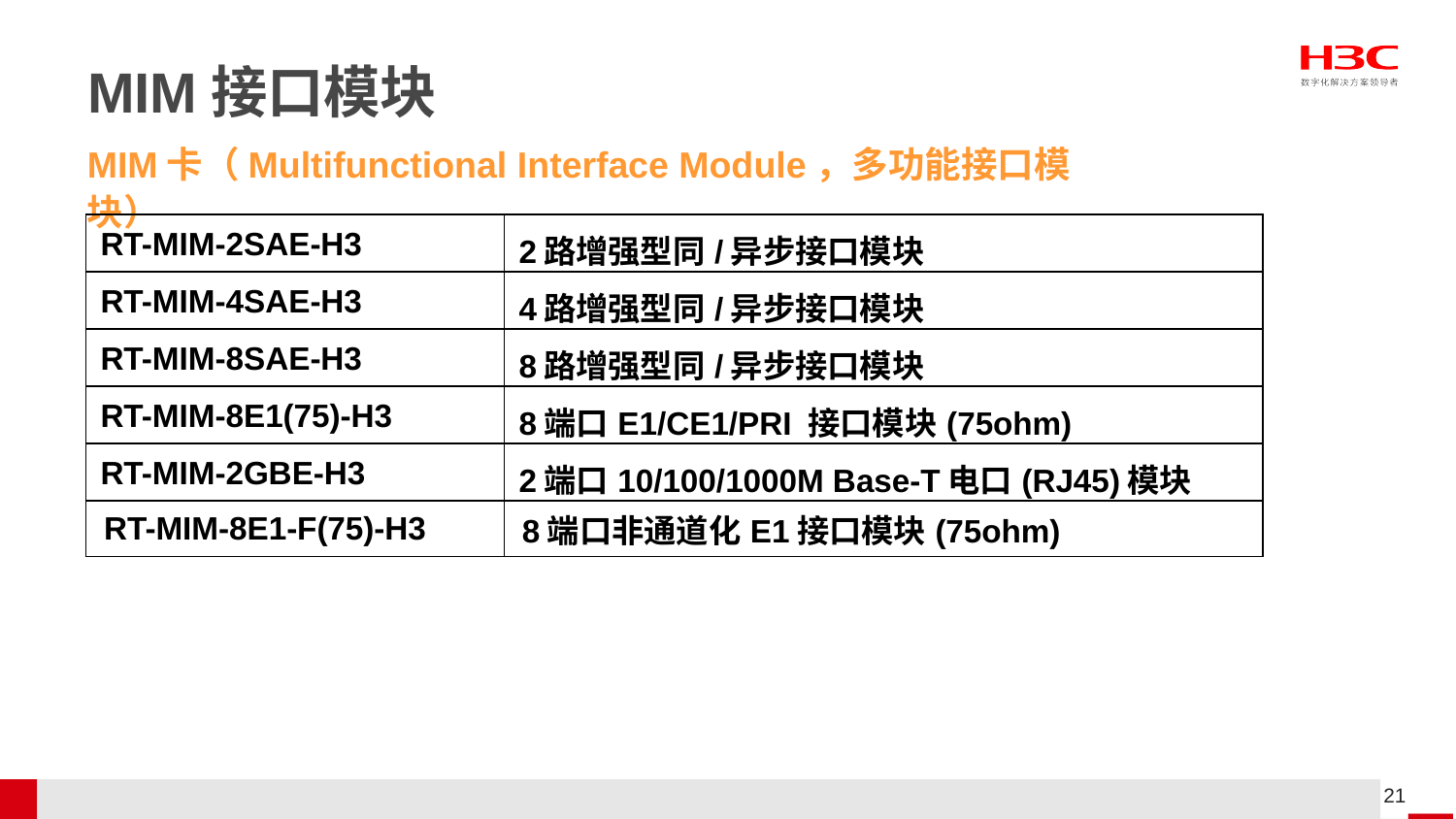

# MIM接口模块
MIM卡（Multifunctional Interface Module，多功能接口模块）
| RT-MIM-2SAE-H3 | 2路增强型同/异步接口模块 |
| --- | --- |
| RT-MIM-4SAE-H3 | 4路增强型同/异步接口模块 |
| RT-MIM-8SAE-H3 | 8路增强型同/异步接口模块 |
| RT-MIM-8E1(75)-H3 | 8端口E1/CE1/PRI 接口模块(75ohm) |
| RT-MIM-2GBE-H3 | 2端口10/100/1000M Base-T电口(RJ45)模块 |
| RT-MIM-8E1-F(75)-H3 | 8端口非通道化E1接口模块(75ohm) |